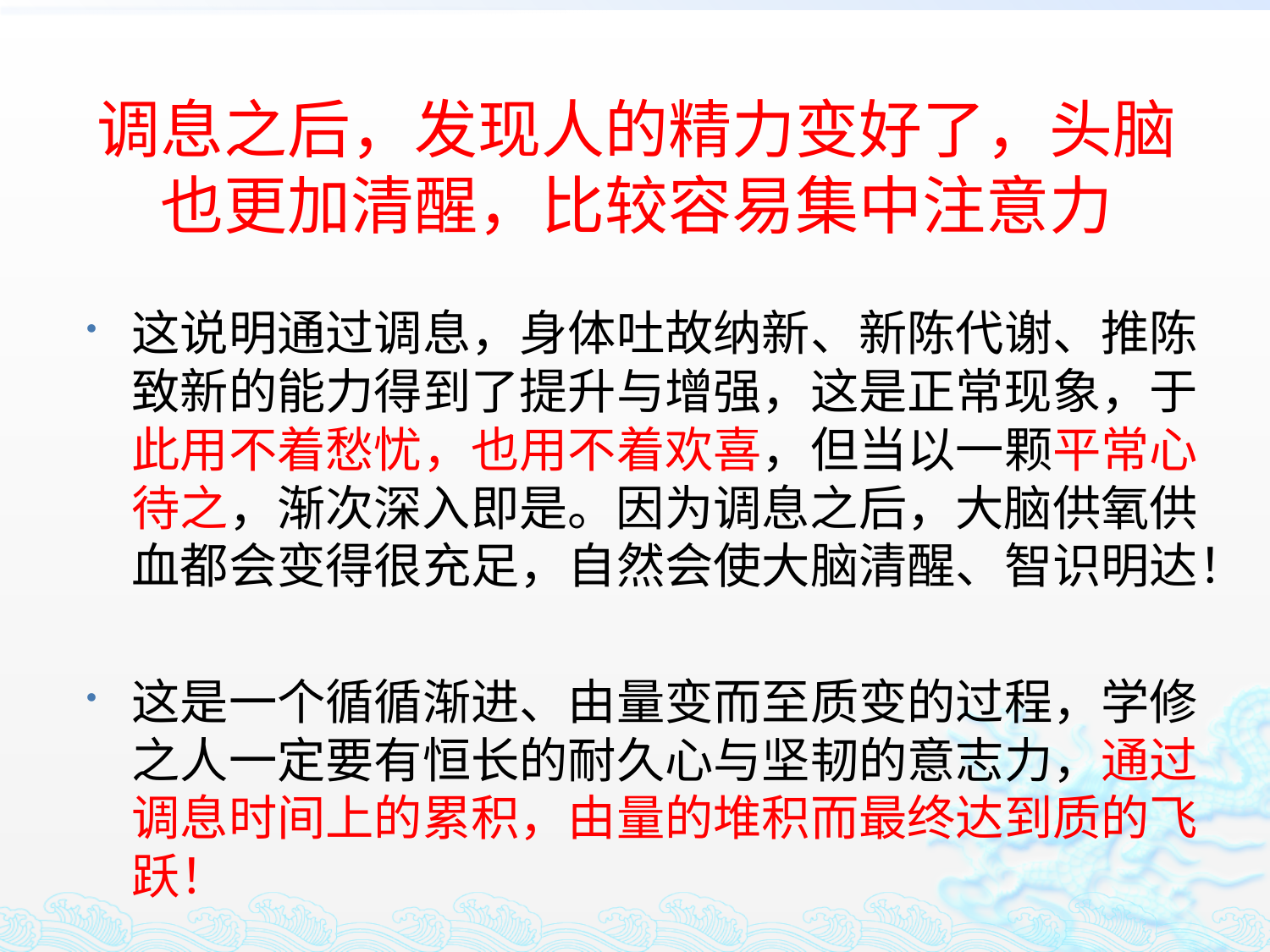

# 调息之后，发现人的精力变好了，头脑也更加清醒，比较容易集中注意力
这说明通过调息，身体吐故纳新、新陈代谢、推陈致新的能力得到了提升与增强，这是正常现象，于此用不着愁忧，也用不着欢喜，但当以一颗平常心待之，渐次深入即是。因为调息之后，大脑供氧供血都会变得很充足，自然会使大脑清醒、智识明达！

这是一个循循渐进、由量变而至质变的过程，学修之人一定要有恒长的耐久心与坚韧的意志力，通过调息时间上的累积，由量的堆积而最终达到质的飞跃！